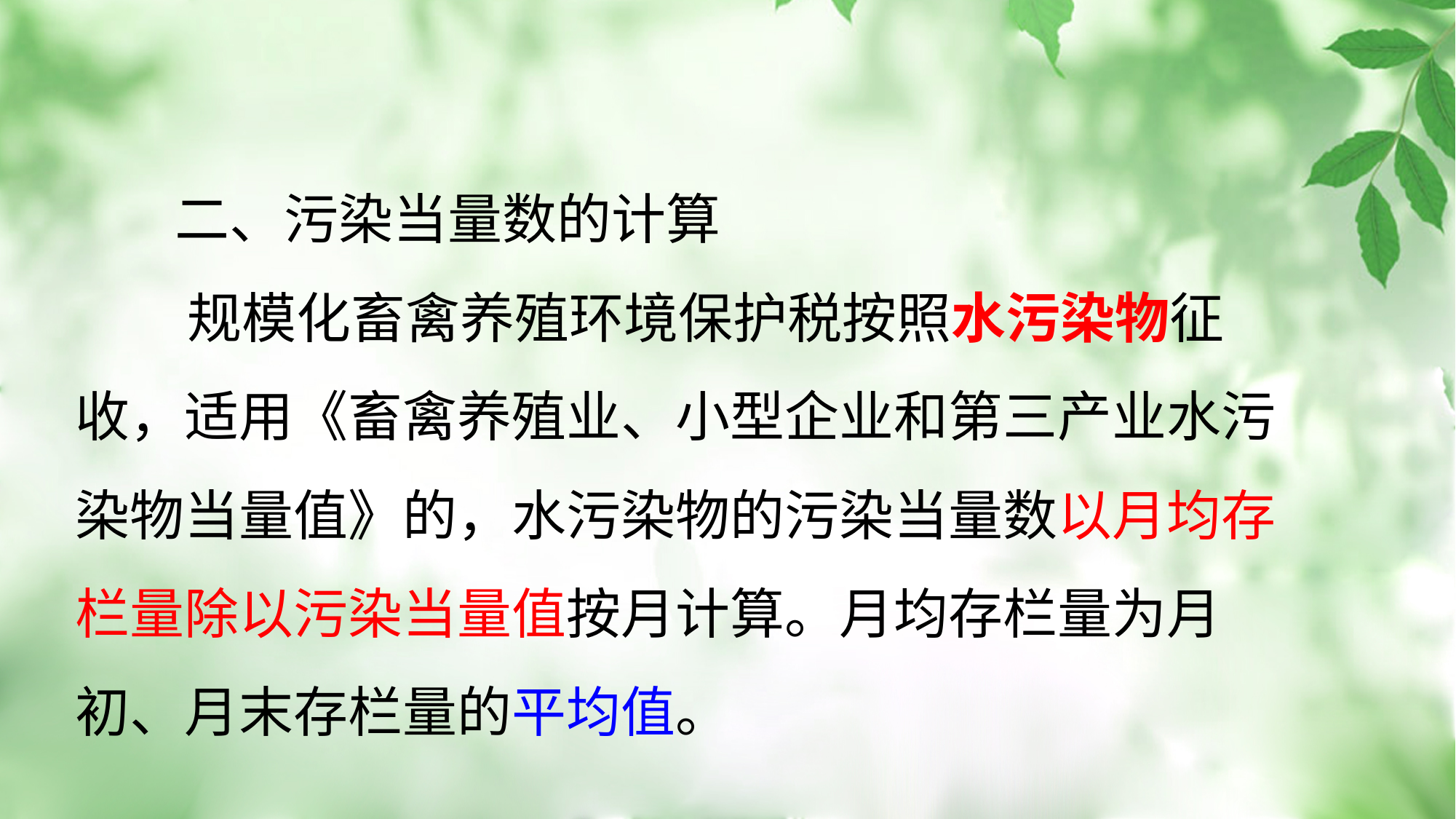

二、污染当量数的计算
    规模化畜禽养殖环境保护税按照水污染物征收，适用《畜禽养殖业、小型企业和第三产业水污染物当量值》的，水污染物的污染当量数以月均存栏量除以污染当量值按月计算。月均存栏量为月初、月末存栏量的平均值。